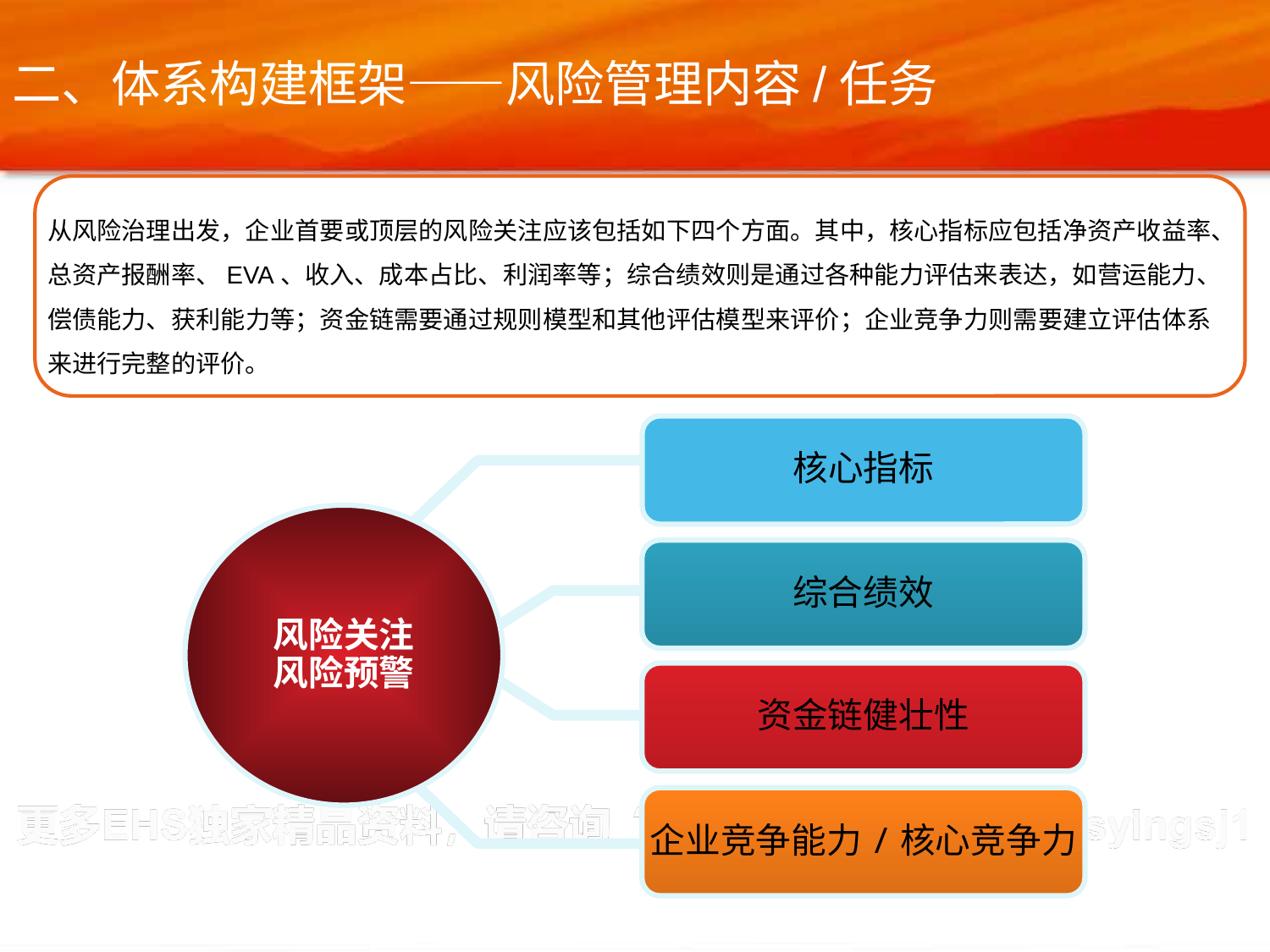

二、体系构建框架——风险管理内容/任务

从风险治理出发，企业首要或顶层的风险关注应该包括如下四个方面。其中，核心指标应包括净资产收益率、总资产报酬率、EVA、收入、成本占比、利润率等；综合绩效则是通过各种能力评估来表达，如营运能力、偿债能力、获利能力等；资金链需要通过规则模型和其他评估模型来评价；企业竞争力则需要建立评估体系来进行完整的评价。
核心指标

风险关注
风险预警
综合绩效

资金链健壮性

企业竞争能力/核心竞争力